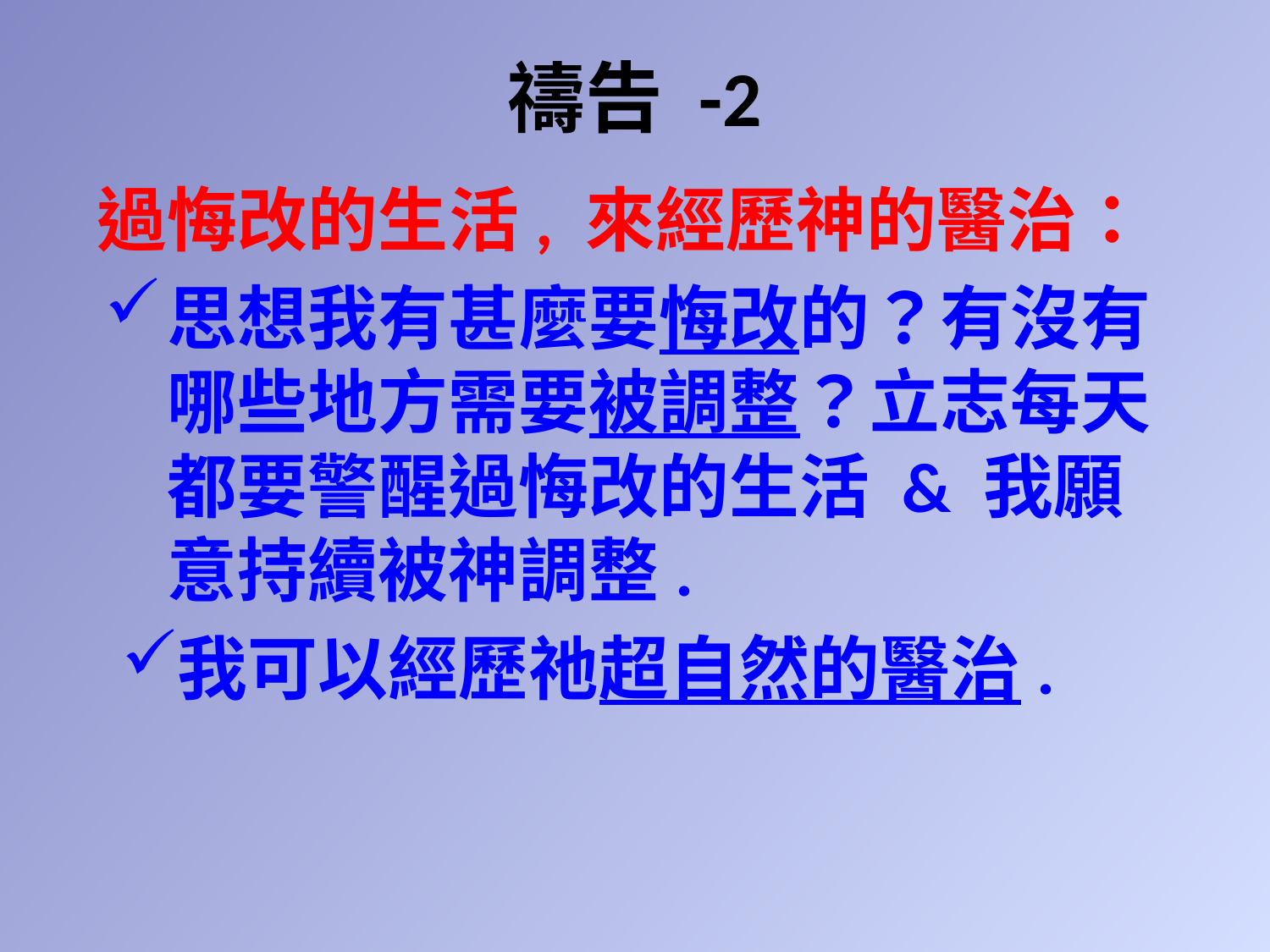

# 禱告 -2
過悔改的生活, 來經歷神的醫治：
思想我有甚麼要悔改的？有沒有哪些地方需要被調整？立志每天都要警醒過悔改的生活 & 我願意持續被神調整.
我可以經歷祂超自然的醫治.